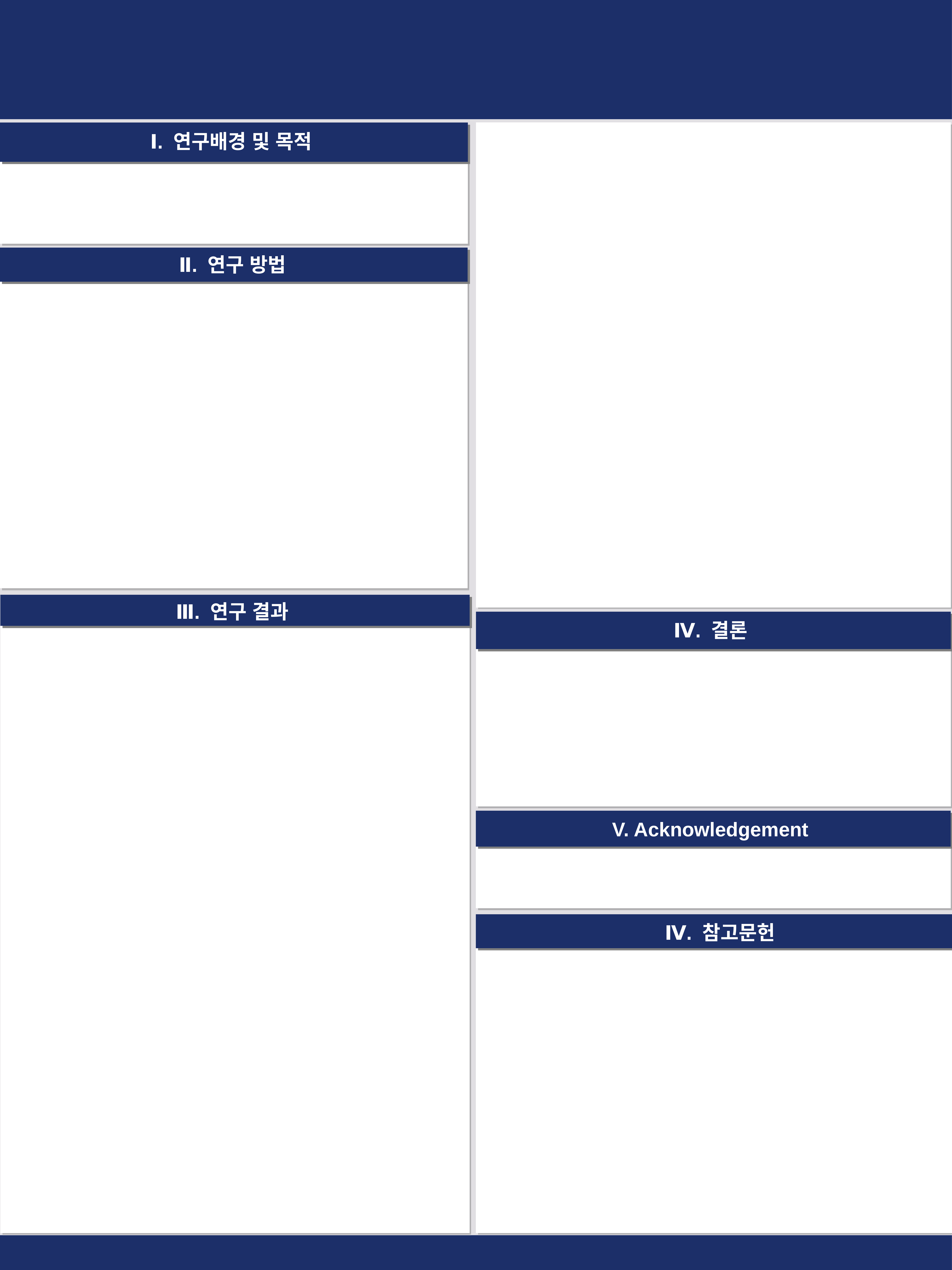

Ⅰ. 연구배경 및 목적

Ⅱ. 연구 방법

Ⅲ. 연구 결과

Ⅳ. 결론

V. Acknowledgement

Ⅳ. 참고문헌